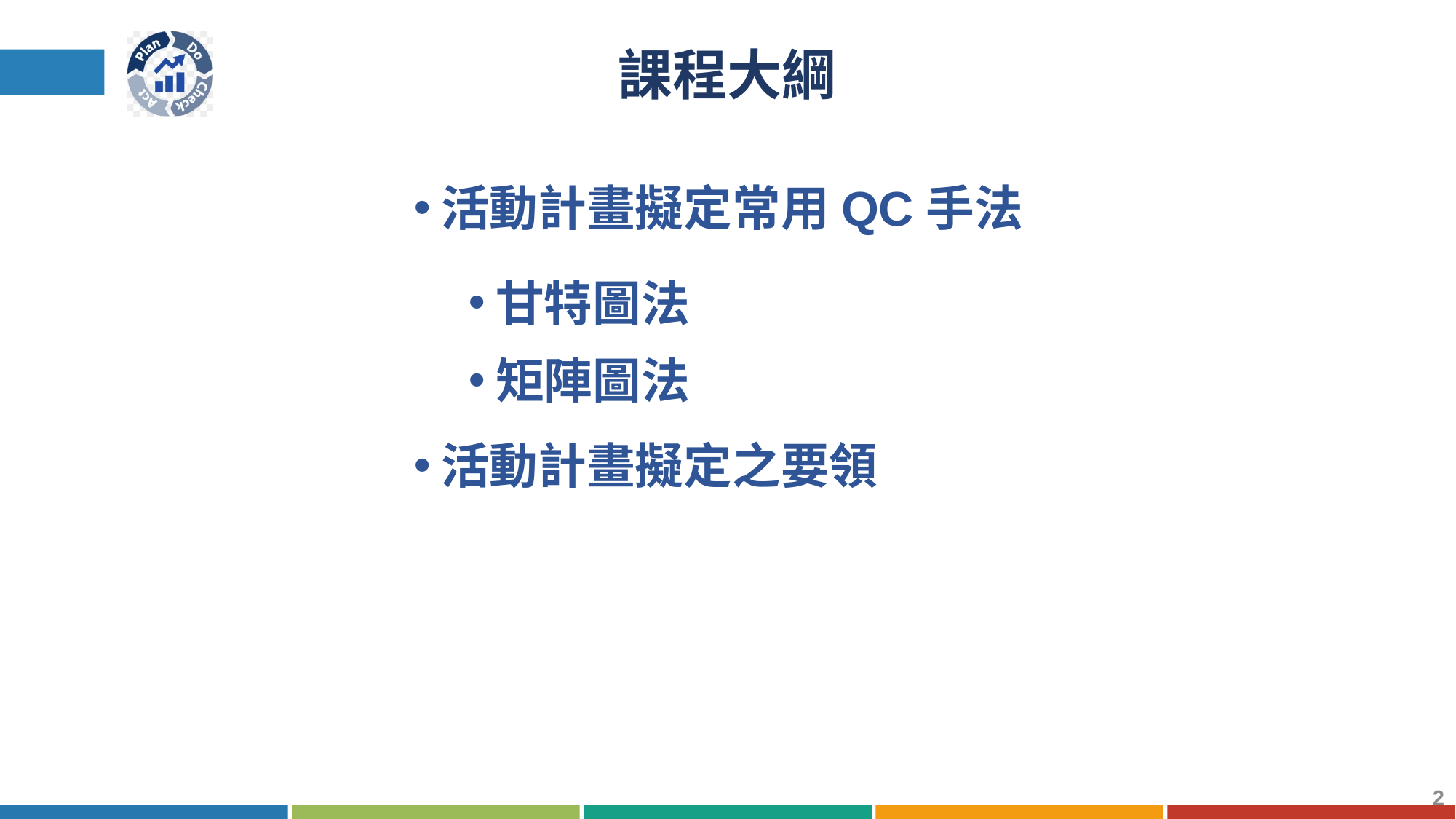

# 課程大綱
活動計畫擬定常用QC手法
甘特圖法
矩陣圖法
活動計畫擬定之要領

2